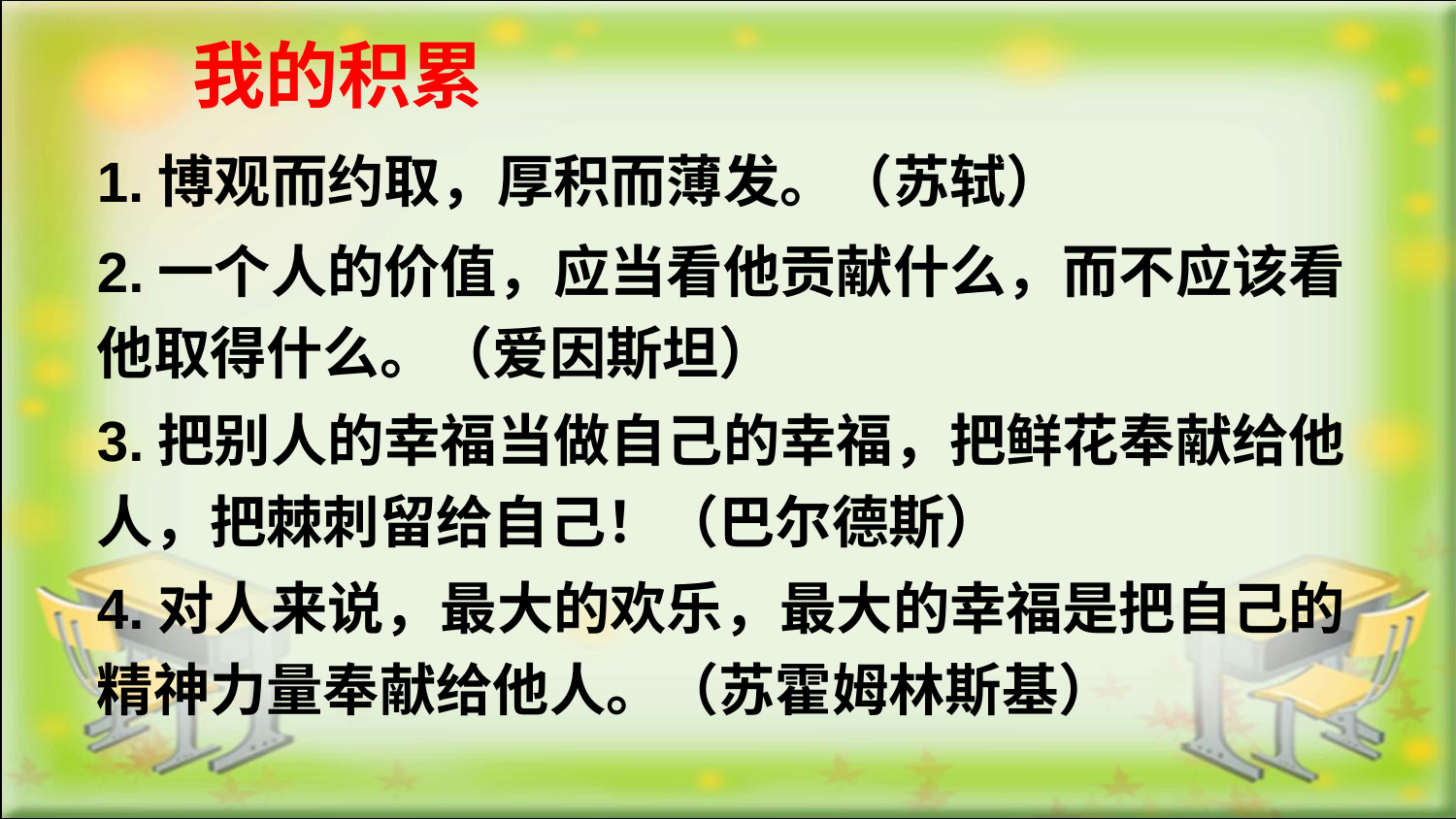

我的积累
1.博观而约取，厚积而薄发。（苏轼）
2.一个人的价值，应当看他贡献什么，而不应该看他取得什么。（爱因斯坦）
3.把别人的幸福当做自己的幸福，把鲜花奉献给他人，把棘刺留给自己！（巴尔德斯）
4.对人来说，最大的欢乐，最大的幸福是把自己的精神力量奉献给他人。（苏霍姆林斯基）